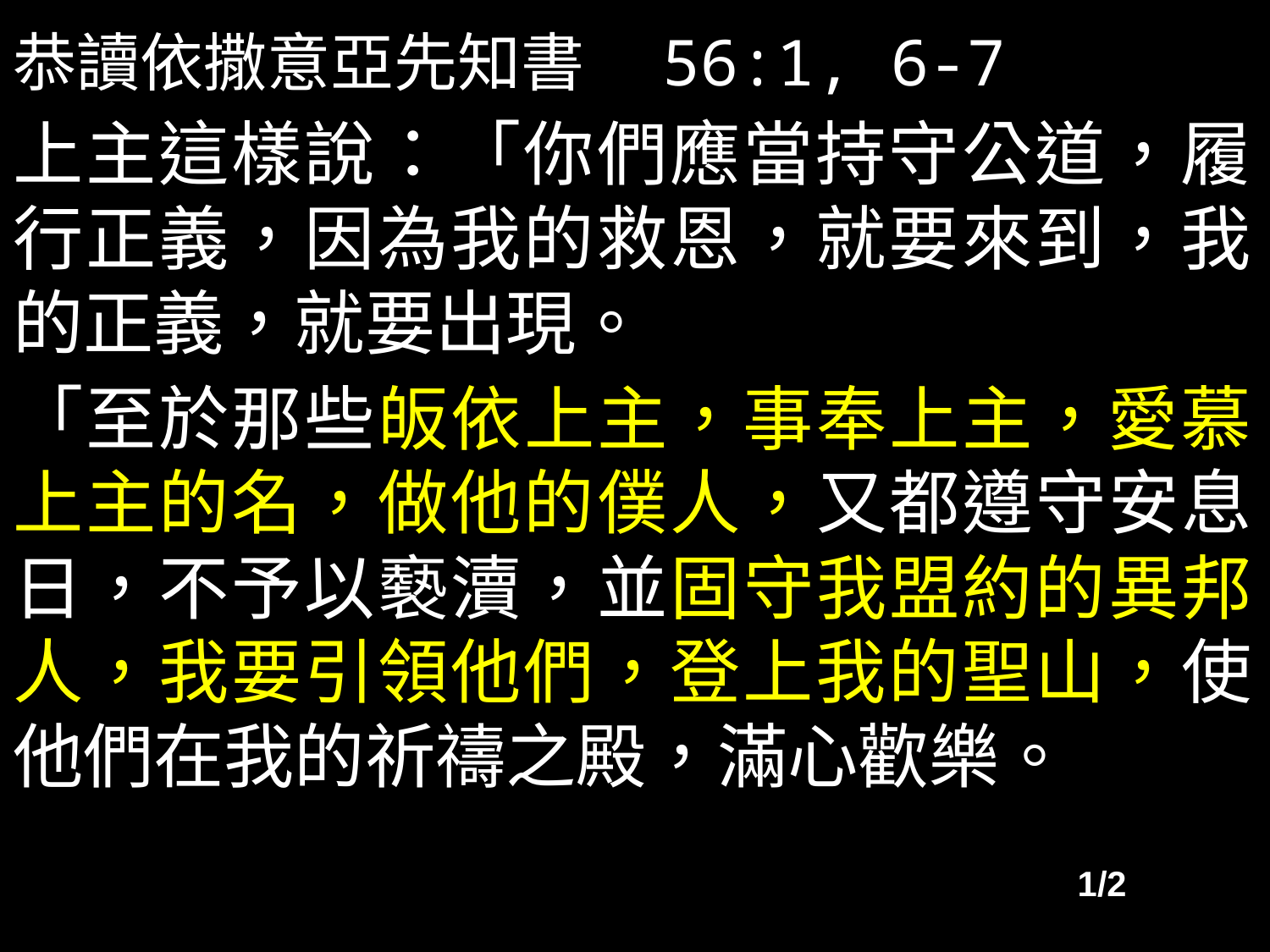

恭讀依撒意亞先知書　56:1, 6-7
上主這樣說：「你們應當持守公道，履行正義，因為我的救恩，就要來到，我的正義，就要出現。
「至於那些皈依上主，事奉上主，愛慕上主的名，做他的僕人，又都遵守安息日，不予以褻瀆，並固守我盟約的異邦人，我要引領他們，登上我的聖山，使他們在我的祈禱之殿，滿心歡樂。
1/2